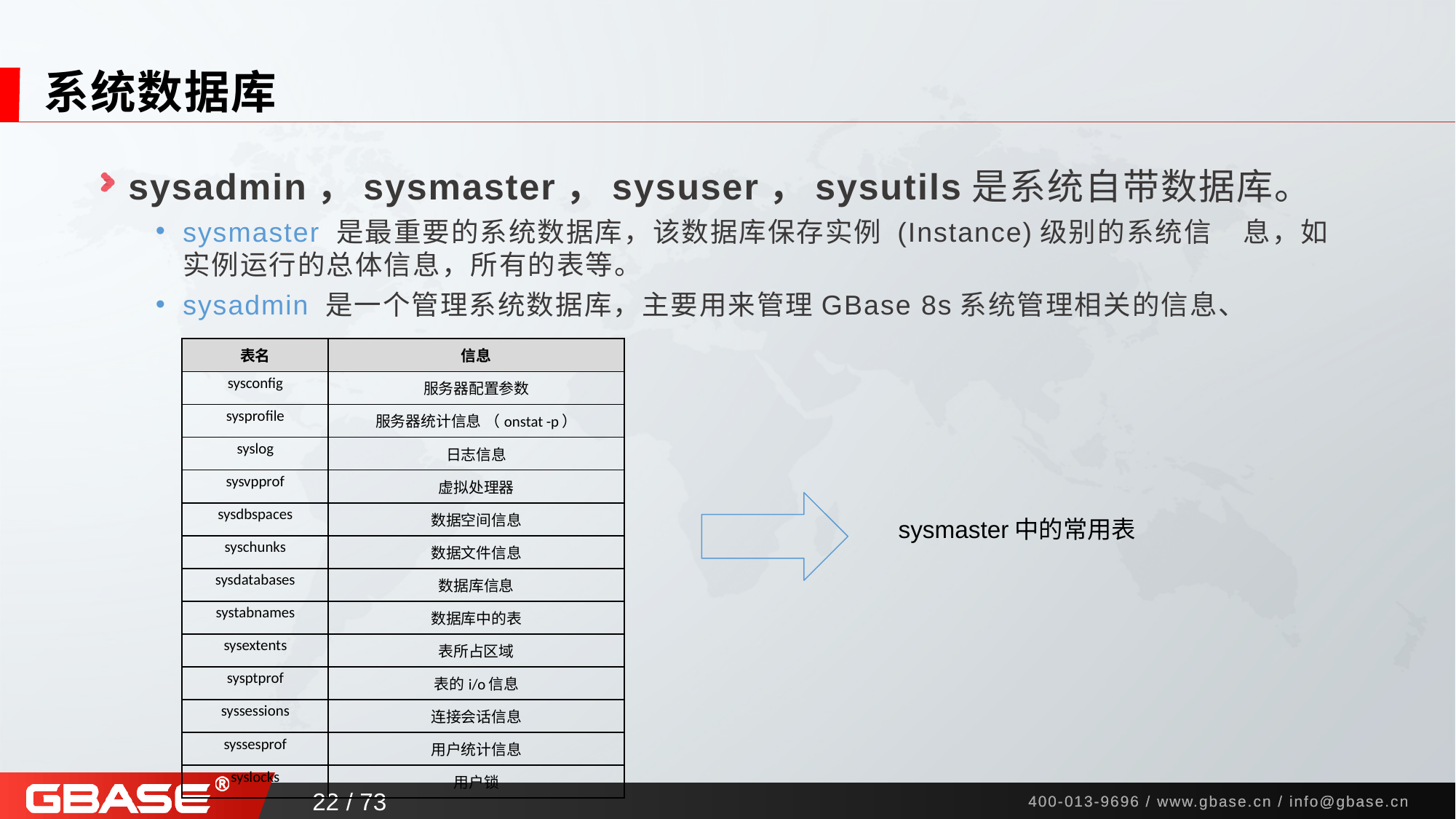

# 系统数据库
sysadmin，sysmaster，sysuser，sysutils是系统自带数据库。
sysmaster 是最重要的系统数据库，该数据库保存实例 (Instance)级别的系统信    息，如实例运行的总体信息，所有的表等。
sysadmin 是一个管理系统数据库，主要用来管理GBase 8s系统管理相关的信息、

| 表名 | 信息 |
| --- | --- |
| sysconfig | 服务器配置参数 |
| sysprofile | 服务器统计信息 （onstat -p） |
| syslog | 日志信息 |
| sysvpprof | 虚拟处理器 |
| sysdbspaces | 数据空间信息 |
| syschunks | 数据文件信息 |
| sysdatabases | 数据库信息 |
| systabnames | 数据库中的表 |
| sysextents | 表所占区域 |
| sysptprof | 表的i/o信息 |
| syssessions | 连接会话信息 |
| syssesprof | 用户统计信息 |
| syslocks | 用户锁 |

sysmaster中的常用表